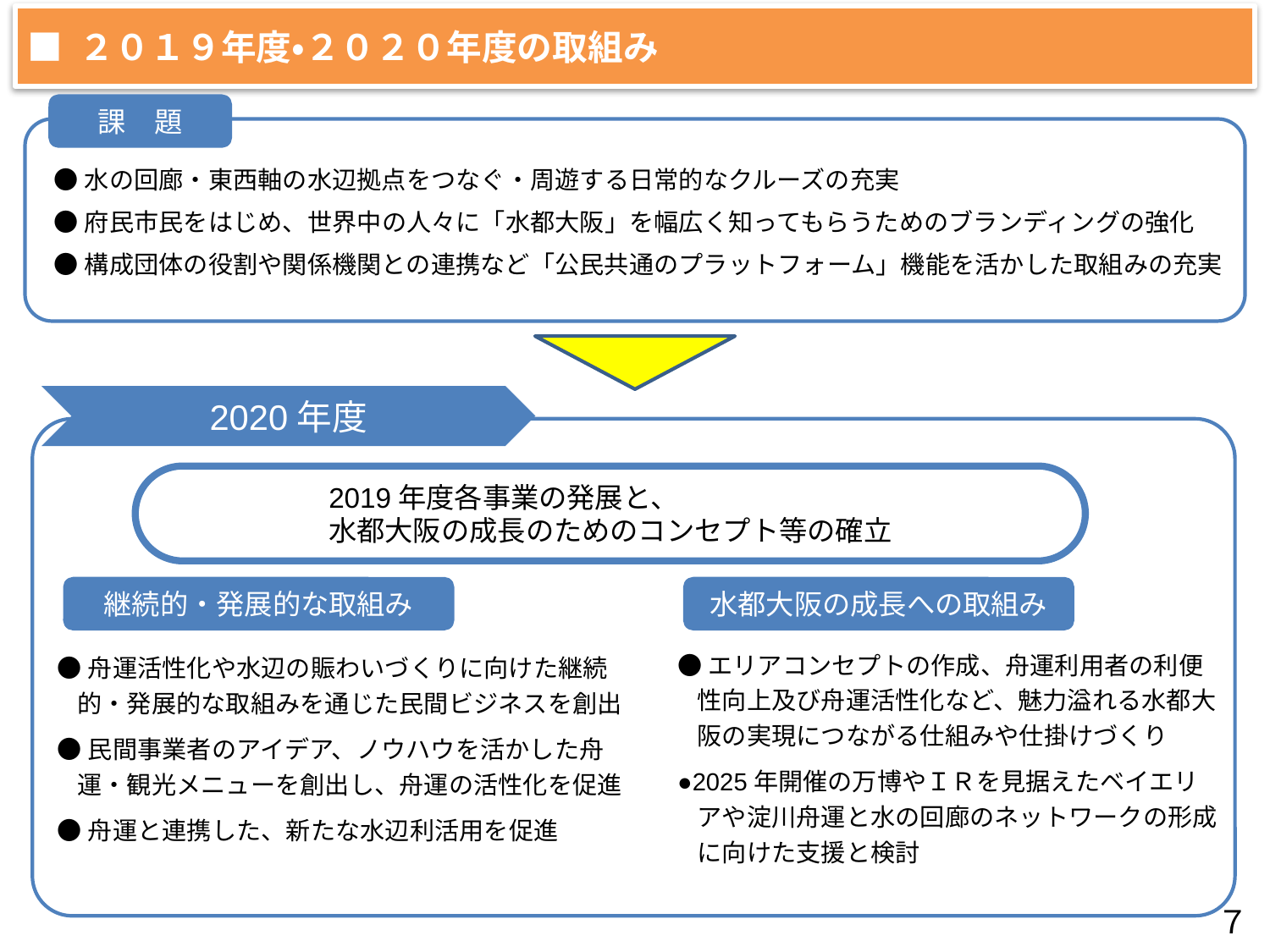

# ■ ２０１９年度・２０２０年度の取組み
課　題

●水の回廊・東西軸の水辺拠点をつなぐ・周遊する日常的なクルーズの充実
●府民市民をはじめ、世界中の人々に「水都大阪」を幅広く知ってもらうためのブランディングの強化
●構成団体の役割や関係機関との連携など「公民共通のプラットフォーム」機能を活かした取組みの充実

2020年度

2019年度各事業の発展と、
水都大阪の成長のためのコンセプト等の確立
継続的・発展的な取組み
水都大阪の成長への取組み
●エリアコンセプトの作成、舟運利用者の利便性向上及び舟運活性化など、魅力溢れる水都大阪の実現につながる仕組みや仕掛けづくり
●2025年開催の万博やＩＲを見据えたベイエリアや淀川舟運と水の回廊のネットワークの形成に向けた支援と検討
●舟運活性化や水辺の賑わいづくりに向けた継続的・発展的な取組みを通じた民間ビジネスを創出
●民間事業者のアイデア、ノウハウを活かした舟運・観光メニューを創出し、舟運の活性化を促進
●舟運と連携した、新たな水辺利活用を促進
７